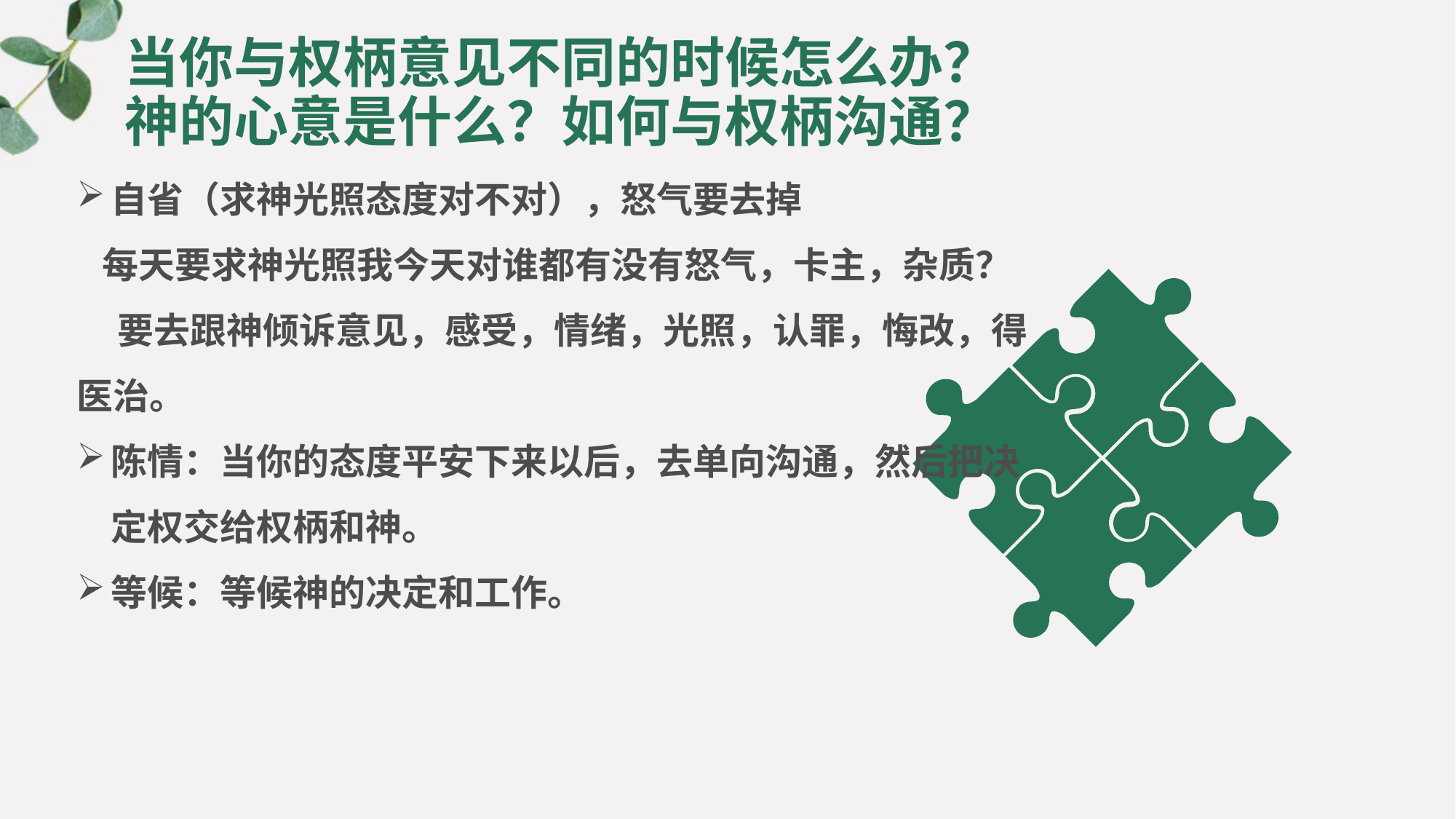

# 当你与权柄意见不同的时候怎么办？ 神的心意是什么？如何与权柄沟通？

自省（求神光照态度对不对），怒气要去掉
  每天要求神光照我今天对谁都有没有怒气，卡主，杂质？         要去跟神倾诉意见，感受，情绪，光照，认罪，悔改，得医治。
陈情：当你的态度平安下来以后，去单向沟通，然后把决定权交给权柄和神。
等候：等候神的决定和工作。